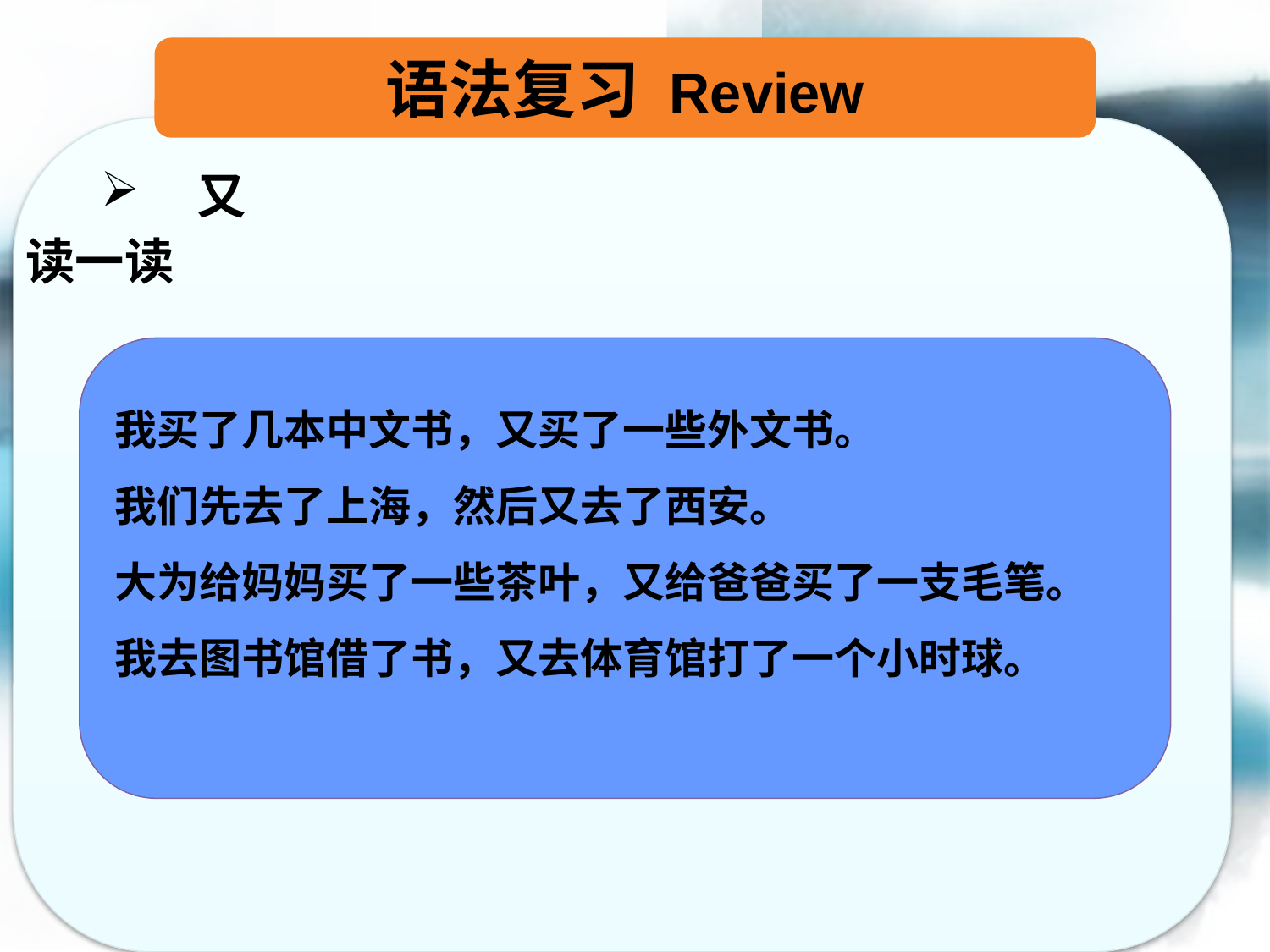

语法复习 Review

    又
读一读
我买了几本中文书，又买了一些外文书。
我们先去了上海，然后又去了西安。
大为给妈妈买了一些茶叶，又给爸爸买了一支毛笔。
我去图书馆借了书，又去体育馆打了一个小时球。